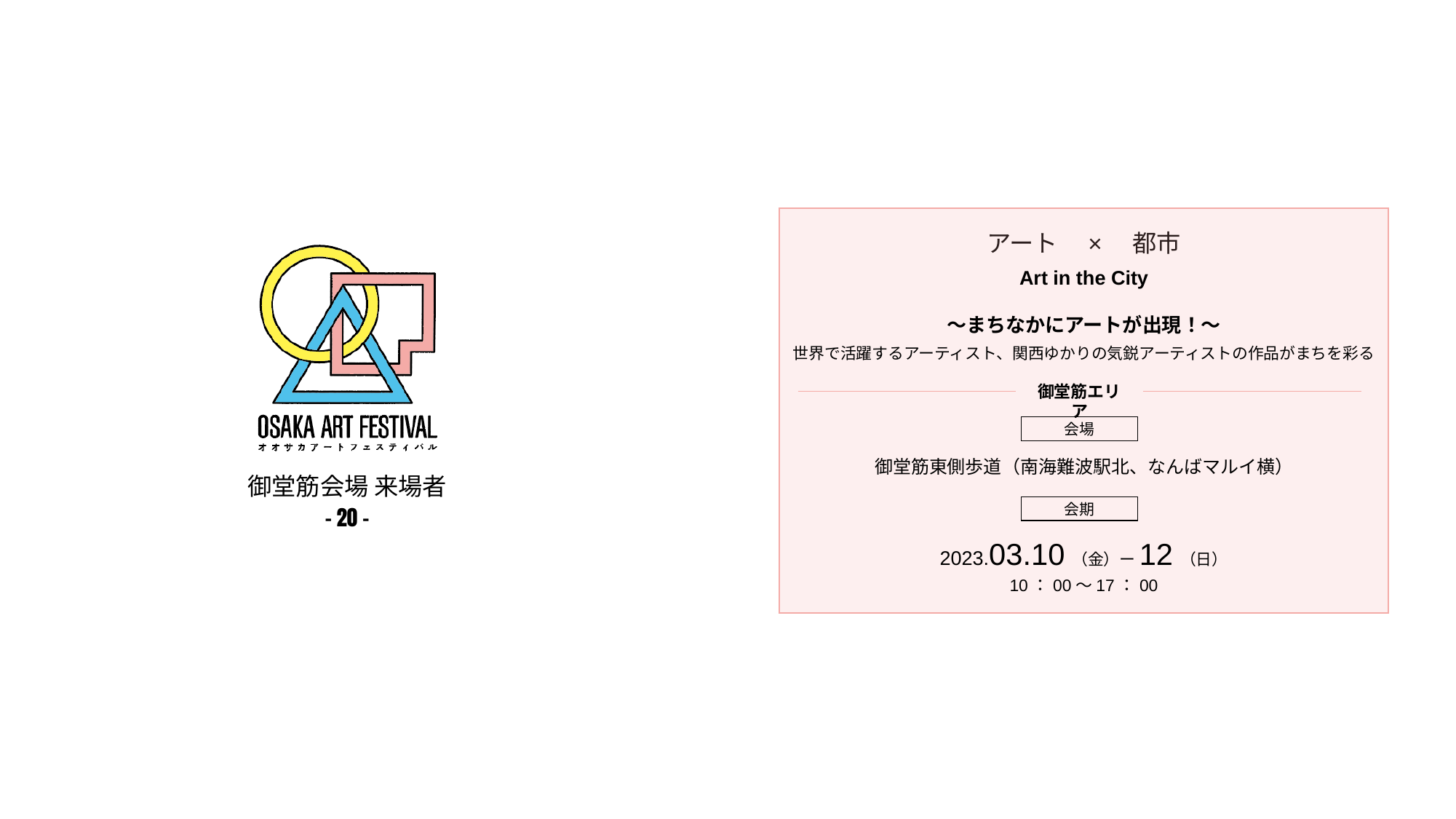

アート　×　都市
Art in the City
～まちなかにアートが出現！～
世界で活躍するアーティスト、関西ゆかりの気鋭アーティストの作品がまちを彩る
御堂筋エリア
会場

御堂筋東側歩道（南海難波駅北、なんばマルイ横）
# 御堂筋会場 来場者
会期

2023.03.10（金）ー12（日）
10：00～17：00